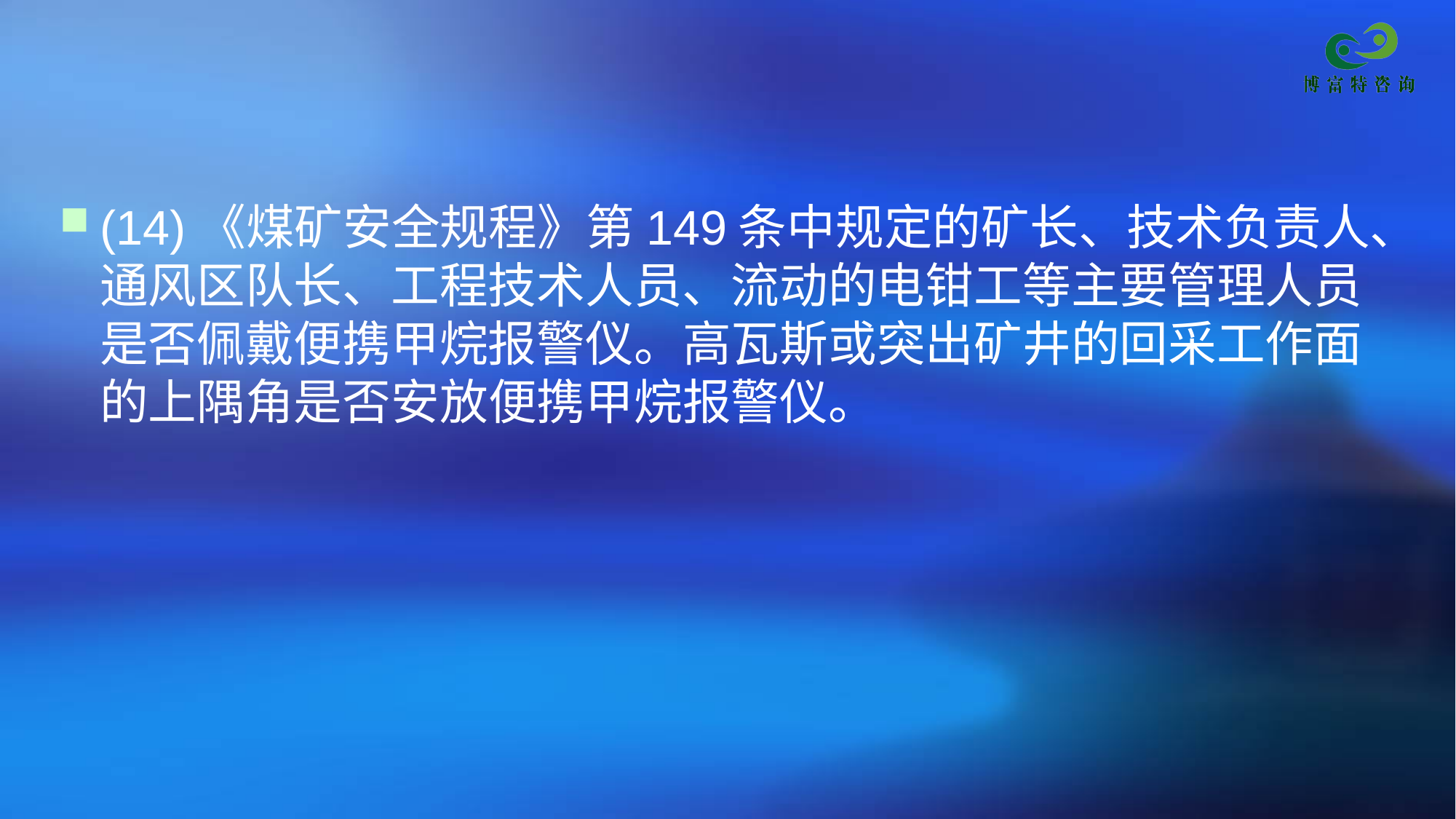

#
(14)《煤矿安全规程》第149条中规定的矿长、技术负责人、通风区队长、工程技术人员、流动的电钳工等主要管理人员是否佩戴便携甲烷报警仪。高瓦斯或突出矿井的回采工作面的上隅角是否安放便携甲烷报警仪。